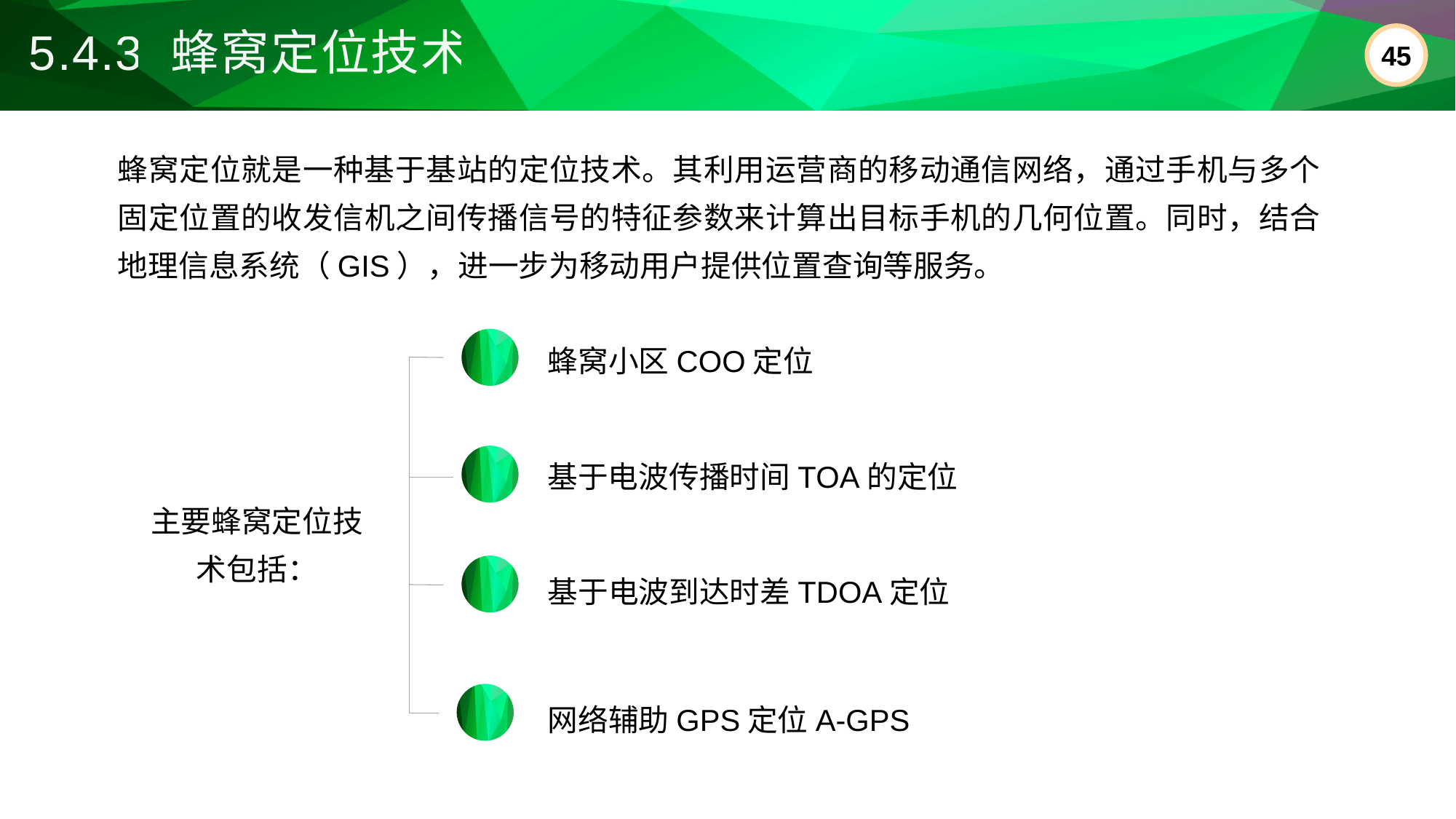

5.4.3 蜂窝定位技术
蜂窝定位就是一种基于基站的定位技术。其利用运营商的移动通信网络，通过手机与多个固定位置的收发信机之间传播信号的特征参数来计算出目标手机的几何位置。同时，结合地理信息系统（GIS），进一步为移动用户提供位置查询等服务。
蜂窝小区COO定位

基于电波传播时间TOA的定位

主要蜂窝定位技术包括：

基于电波到达时差TDOA定位

网络辅助GPS定位A-GPS